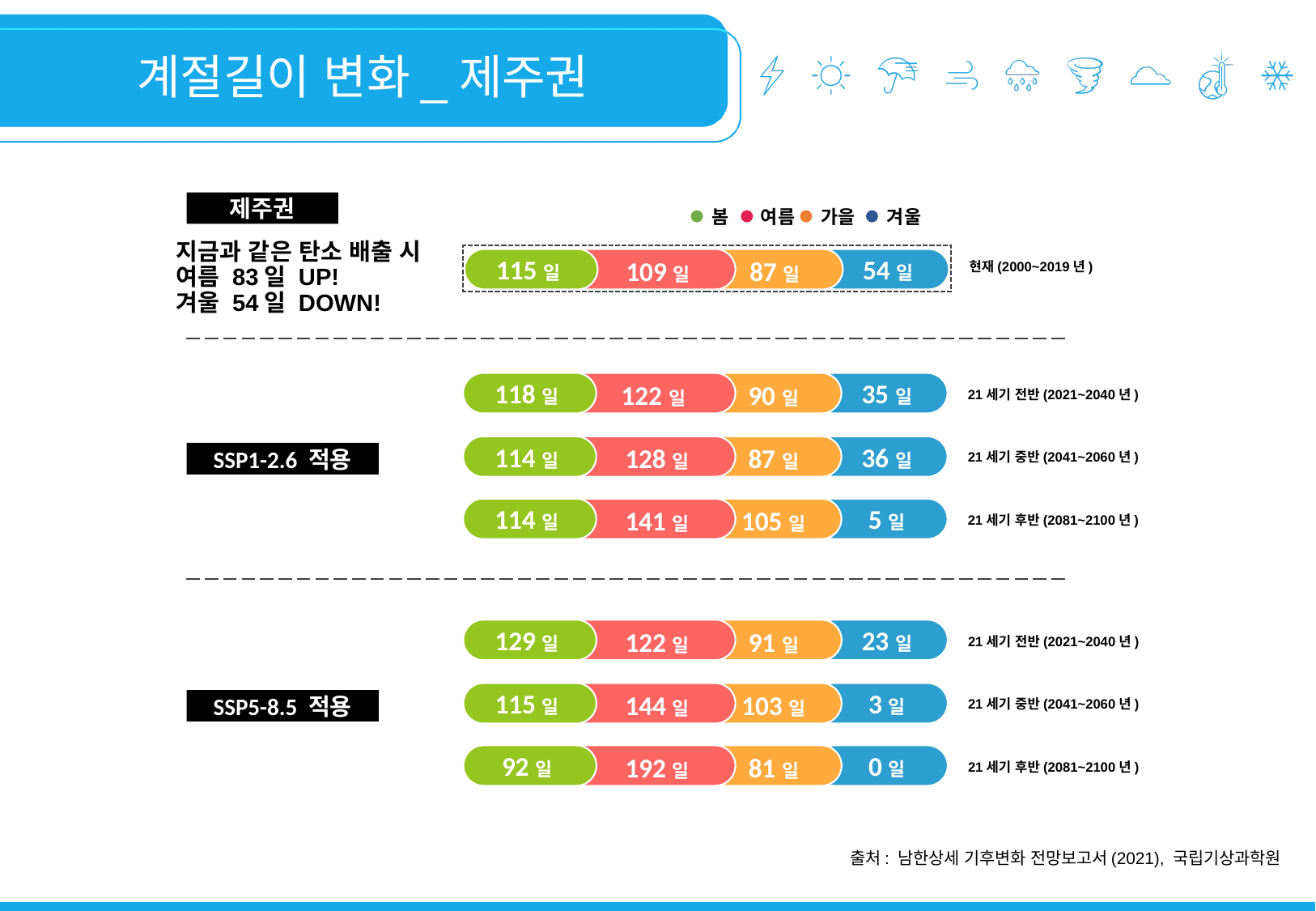

계절길이 변화_제주권
제주권
 봄      여름     가을      겨울

지금과 같은 탄소 배출 시
여름 83일 UP!
겨울 54일 DOWN!

115일
   109일
         87일
  54일
118일
  122일
         90일
  35일
114일
   128일
         87일
  36일
114일
   141일
         105일
  5일
129일
   122일
         91일
  23일
115일
   144일
         103일
  3일
92일
   192일
         81일
  0일
현재(2000~2019년)
21세기 전반(2021~2040년)
21세기 중반(2041~2060년)
SSP1-2.6 적용
21세기 후반(2081~2100년)
21세기 전반(2021~2040년)
21세기 중반(2041~2060년)
SSP5-8.5 적용
21세기 후반(2081~2100년)
출처: 남한상세 기후변화 전망보고서(2021), 국립기상과학원